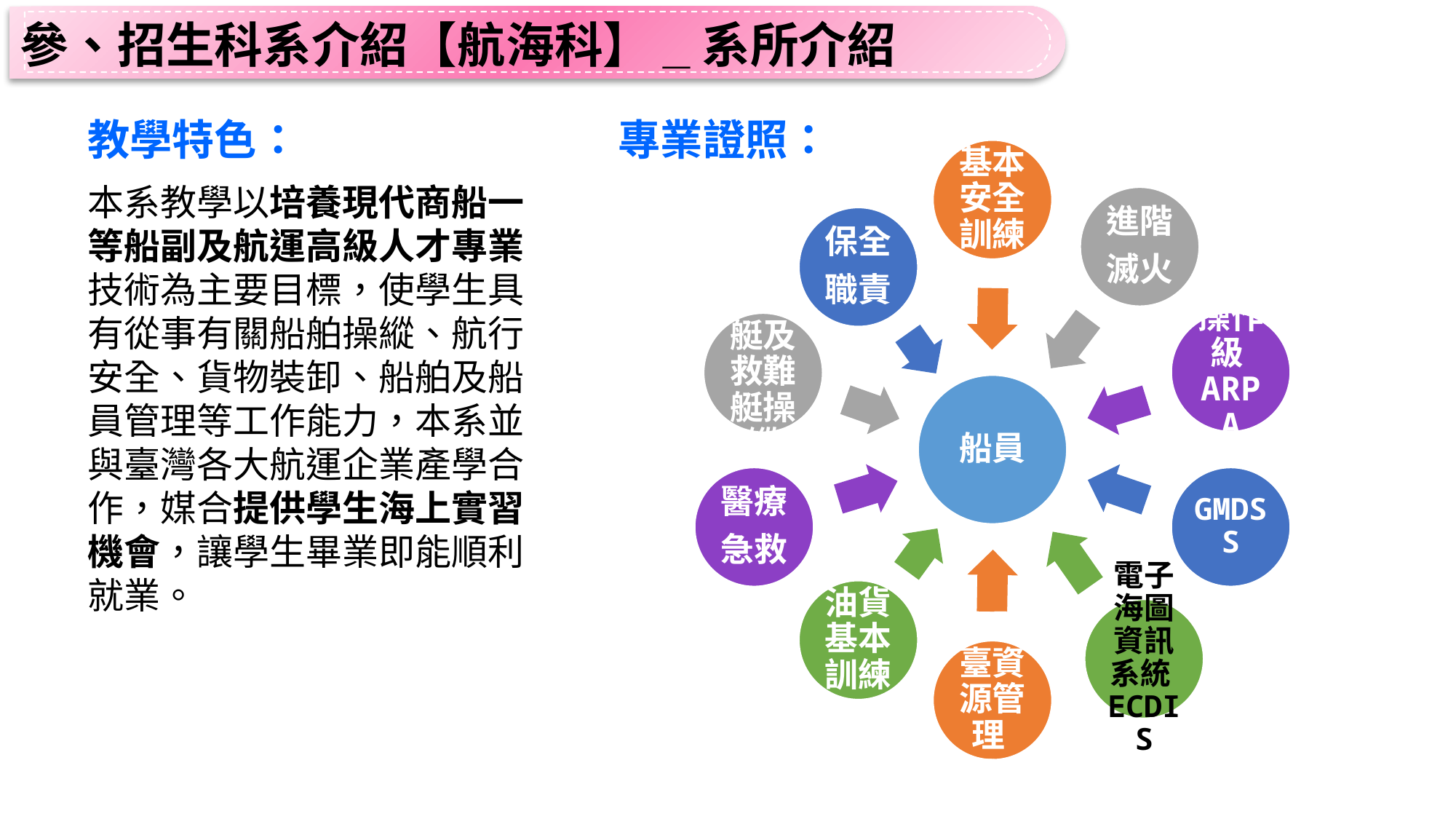

參、招生科系介紹【航海科】_系所介紹

教學特色：
本系教學以培養現代商船一等船副及航運高級人才專業技術為主要目標，使學生具有從事有關船舶操縱、航行安全、貨物裝卸、船舶及船員管理等工作能力，本系並與臺灣各大航運企業產學合作，媒合提供學生海上實習機會，讓學生畢業即能順利就業。
專業證照：
船員

基本安全訓練

進階
滅火

操作級ARPA

GMDSS

電子海圖資訊系統ECDIS

駕駛臺資源管理BRM

救生艇及救難艇操縱

醫療
急救

保全
職責

油貨基本訓練